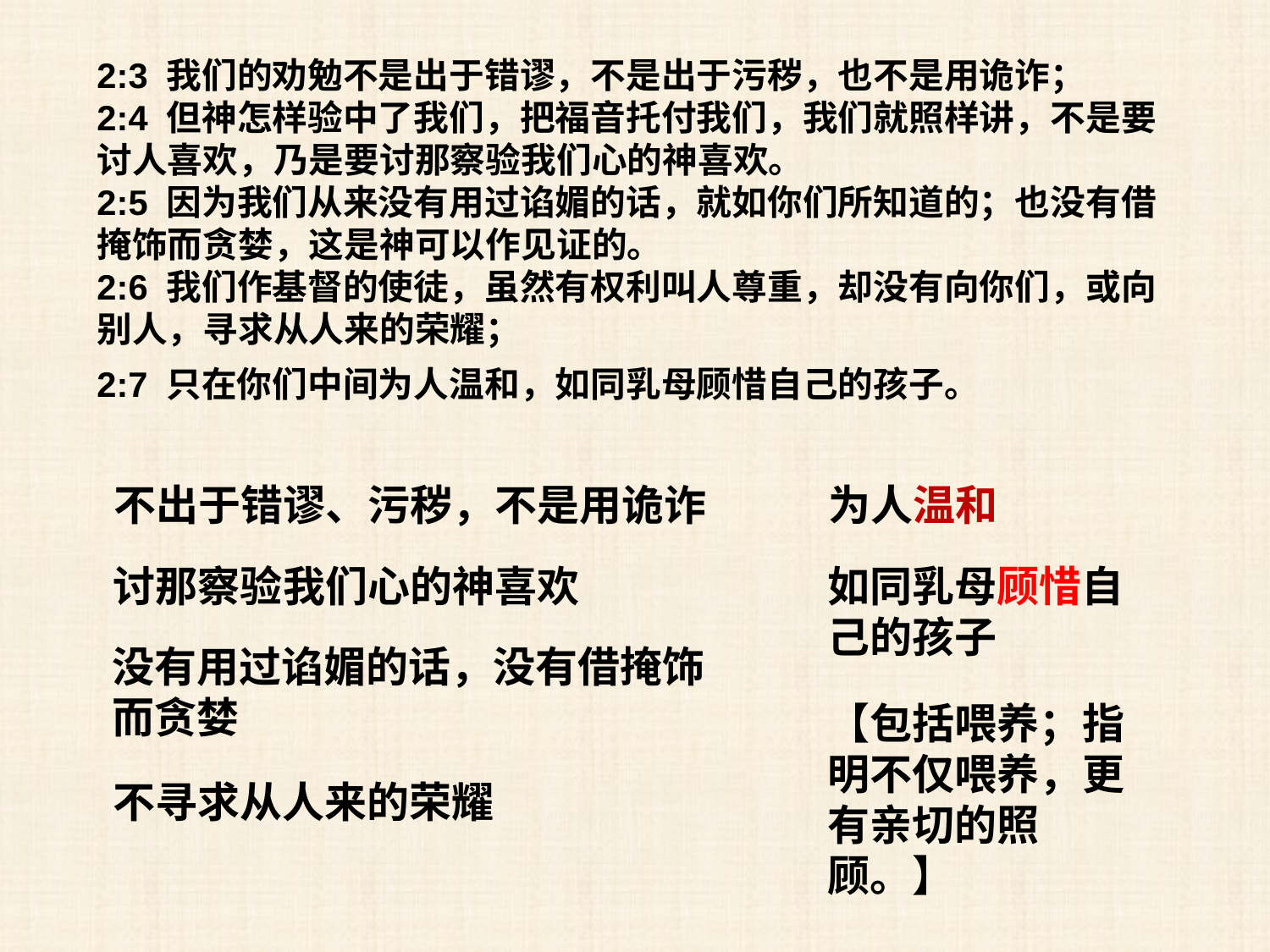

2:3 我们的劝勉不是出于错谬，不是出于污秽，也不是用诡诈；
2:4 但神怎样验中了我们，把福音托付我们，我们就照样讲，不是要讨人喜欢，乃是要讨那察验我们心的神喜欢。
2:5 因为我们从来没有用过谄媚的话，就如你们所知道的；也没有借掩饰而贪婪，这是神可以作见证的。
2:6 我们作基督的使徒，虽然有权利叫人尊重，却没有向你们，或向别人，寻求从人来的荣耀；
2:7 只在你们中间为人温和，如同乳母顾惜自己的孩子。
不出于错谬、污秽，不是用诡诈
为人温和
讨那察验我们心的神喜欢
如同乳母顾惜自己的孩子
没有用过谄媚的话，没有借掩饰而贪婪
【包括喂养；指明不仅喂养，更有亲切的照顾。】
不寻求从人来的荣耀